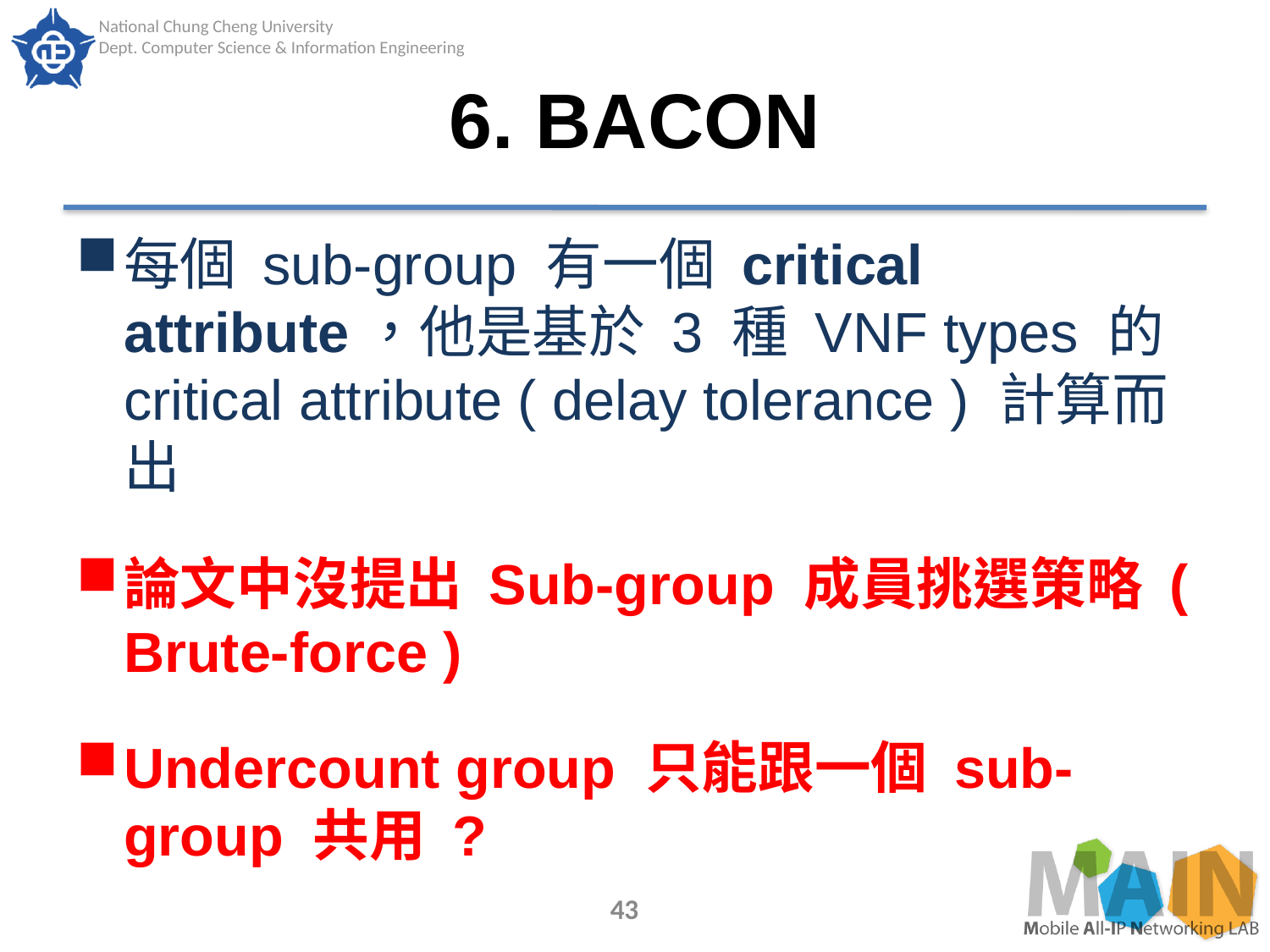

# 6. BACON
每個 sub-group 有一個 critical attribute，他是基於 3 種 VNF types 的 critical attribute ( delay tolerance ) 計算而出
論文中沒提出 Sub-group 成員挑選策略 ( Brute-force )
Undercount group 只能跟一個 sub-group 共用 ?
43